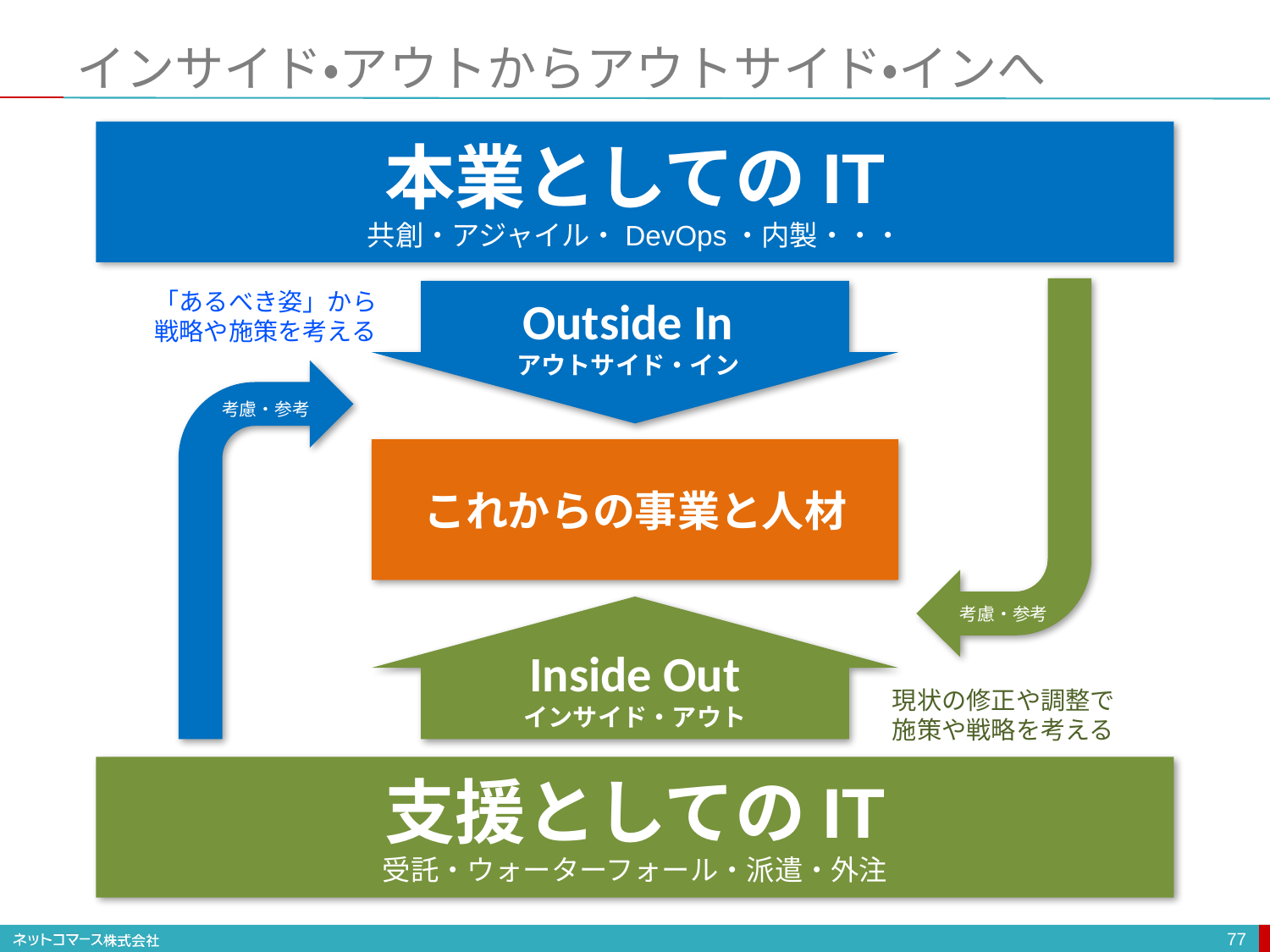

# インサイド・アウトからアウトサイド・インへ
本業としてのIT
共創・アジャイル・DevOps・内製・・・

「あるべき姿」から
戦略や施策を考える

考慮・参考
Outside In
アウトサイド・イン
これからの事業と人材

考慮・参考
Inside Out
インサイド・アウト
現状の修正や調整で
施策や戦略を考える
支援としてのIT
受託・ウォーターフォール・派遣・外注
77